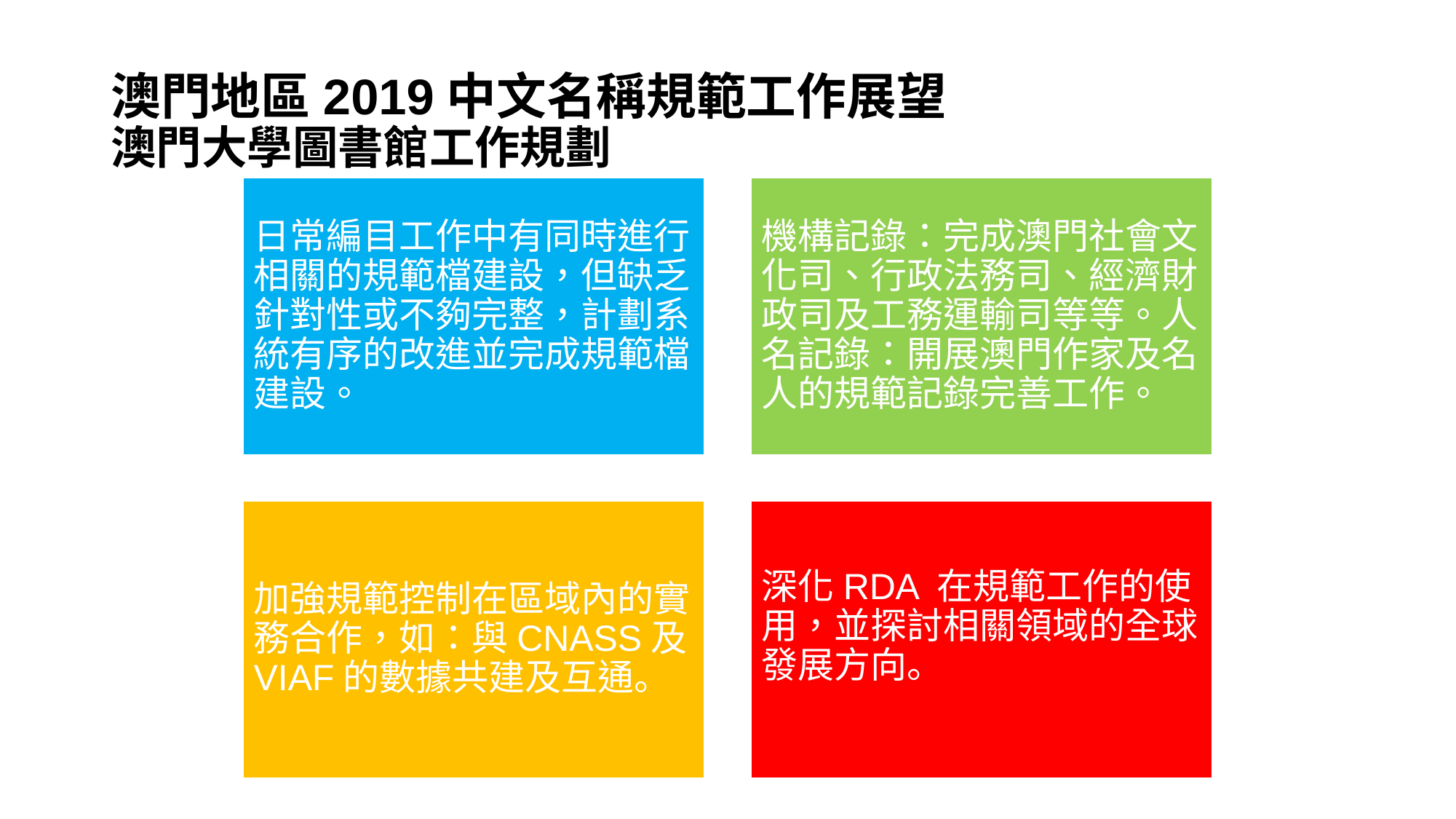

# 澳門地區2019中文名稱規範工作展望 澳門大學圖書館工作規劃
日常編目工作中有同時進行相關的規範檔建設，但缺乏針對性或不夠完整，計劃系統有序的改進並完成規範檔建設。
機構記錄：完成澳門社會文化司、行政法務司、經濟財政司及工務運輸司等等。人名記錄：開展澳門作家及名人的規範記錄完善工作。
加強規範控制在區域內的實務合作，如：與CNASS及VIAF的數據共建及互通。

深化RDA 在規範工作的使用，並探討相關領域的全球發展方向。